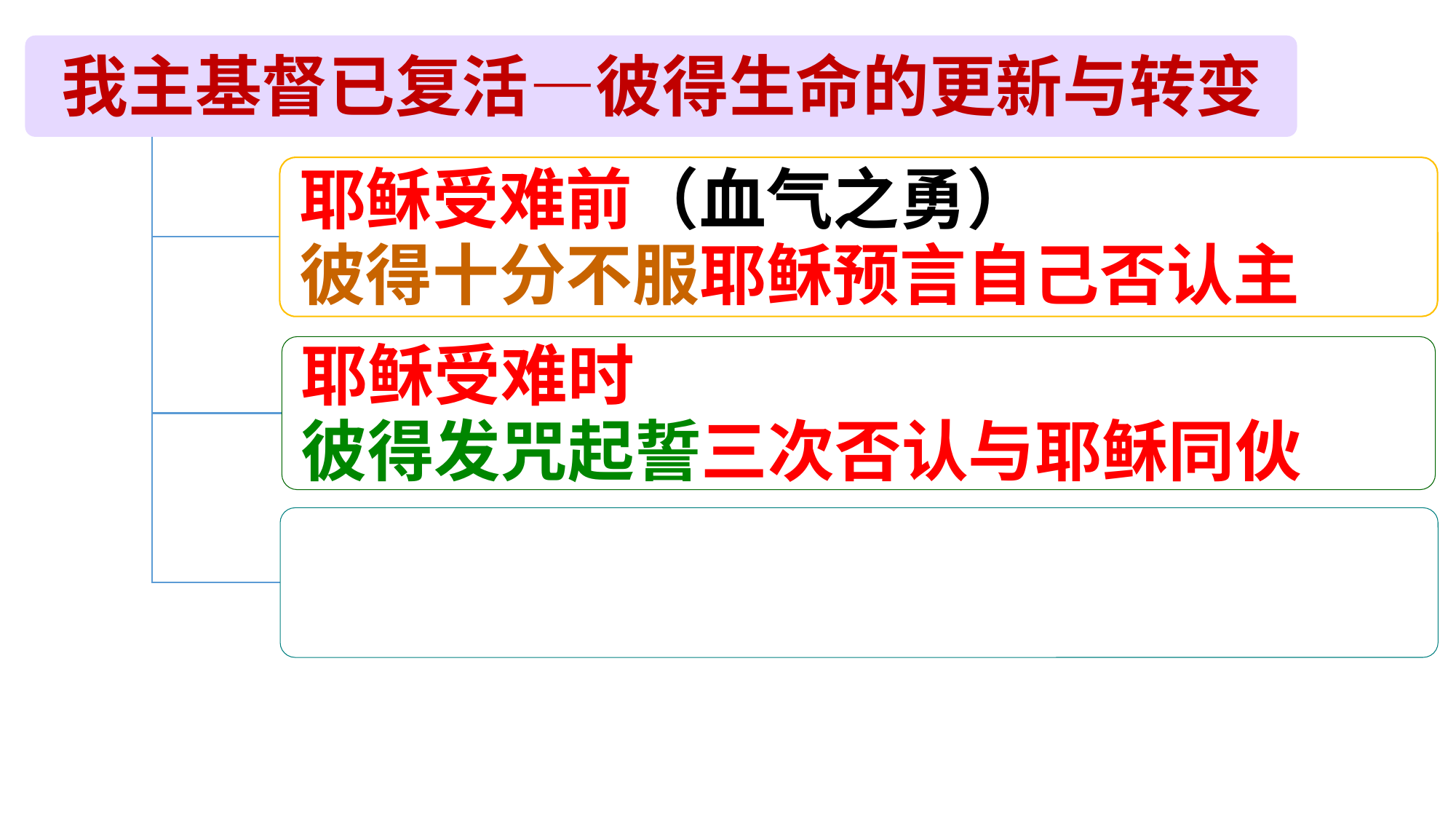

我主基督已复活—彼得生命的更新与转变
耶稣受难前（血气之勇）
彼得十分不服耶稣预言自己否认主
耶稣受难时
彼得发咒起誓三次否认与耶稣同伙